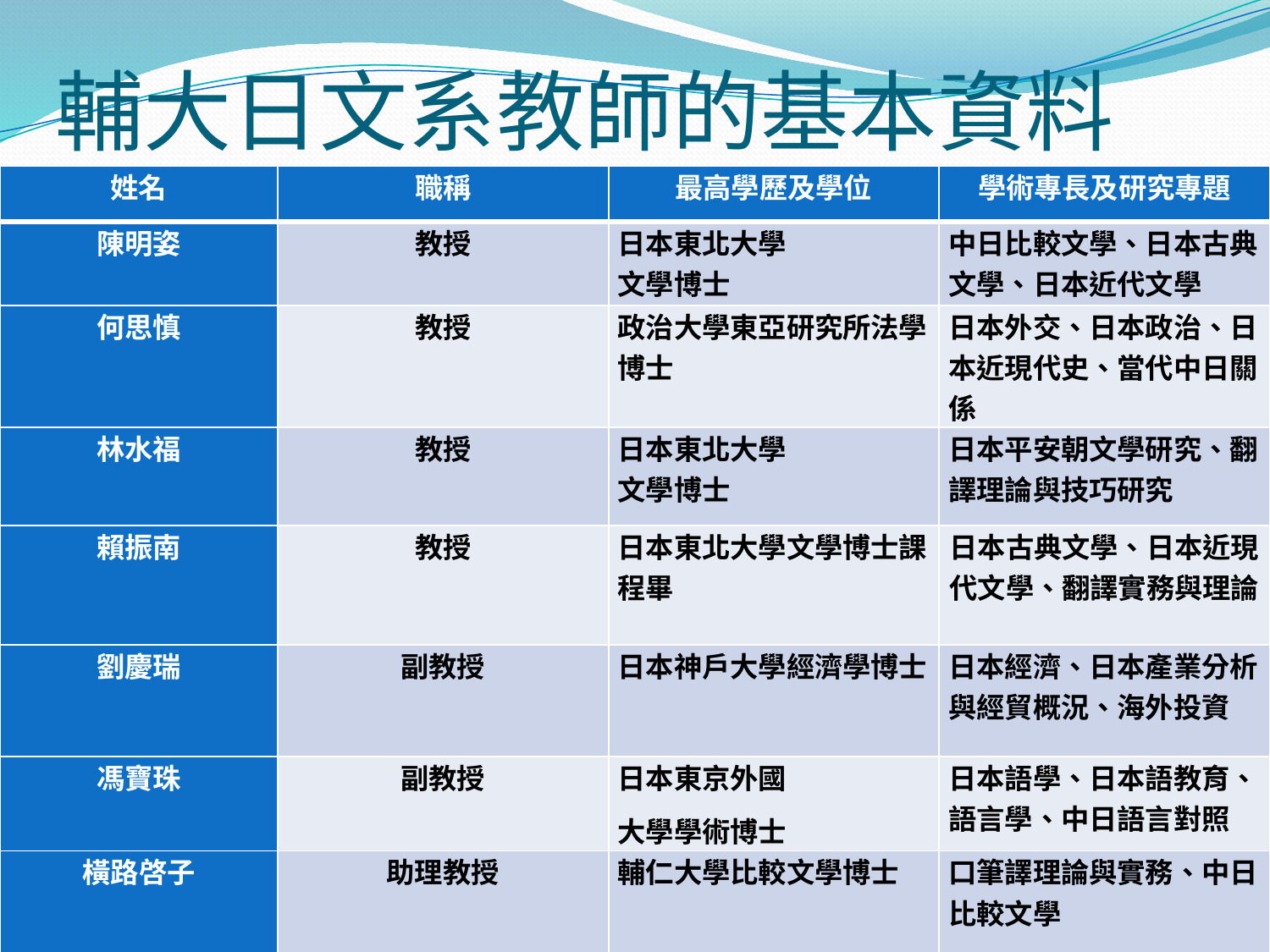

# 輔大日文系教師的基本資料
| 姓名 | 職稱 | 最高學歷及學位 | 學術專長及研究專題 |
| --- | --- | --- | --- |
| 陳明姿 | 教授 | 日本東北大學 文學博士 | 中日比較文學、日本古典文學、日本近代文學 |
| 何思慎 | 教授 | 政治大學東亞研究所法學博士 | 日本外交、日本政治、日本近現代史、當代中日關係 |
| 林水福 | 教授 | 日本東北大學 文學博士 | 日本平安朝文學研究、翻譯理論與技巧研究 |
| 賴振南 | 教授 | 日本東北大學文學博士課程畢 | 日本古典文學、日本近現代文學、翻譯實務與理論 |
| 劉慶瑞 | 副教授 | 日本神戶大學經濟學博士 | 日本經濟、日本產業分析與經貿概況、海外投資 |
| 馮寶珠 | 副教授 | 日本東京外國 大學學術博士 | 日本語學、日本語教育、語言學、中日語言對照 |
| 橫路啓子 | 助理教授 | 輔仁大學比較文學博士 | 口筆譯理論與實務、中日比較文學 |